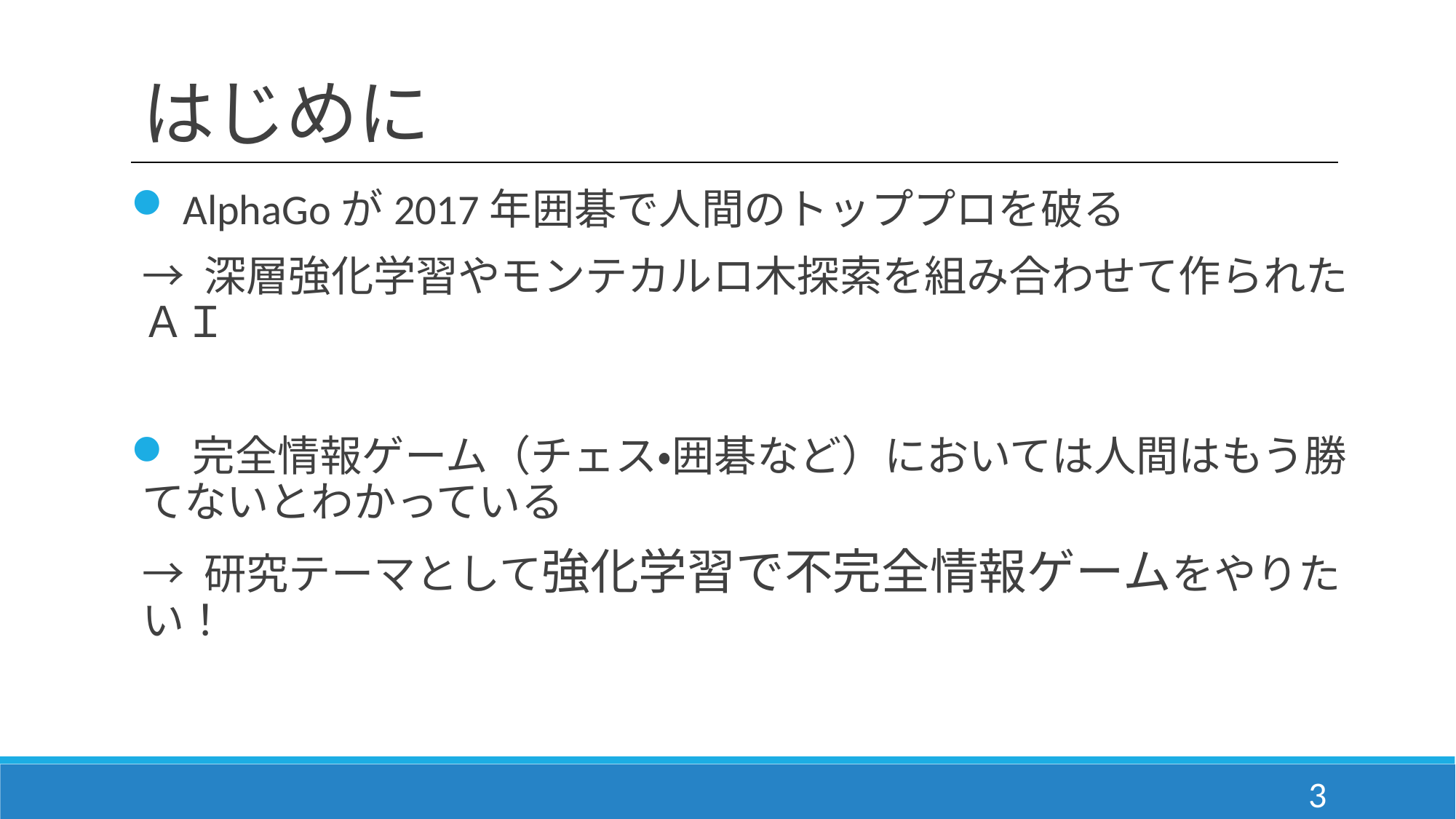

# はじめに
 AlphaGoが2017年囲碁で人間のトッププロを破る
→ 深層強化学習やモンテカルロ木探索を組み合わせて作られたＡＩ

 完全情報ゲーム（チェス・囲碁など）においては人間はもう勝てないとわかっている
→ 研究テーマとして強化学習で不完全情報ゲームをやりたい！

3